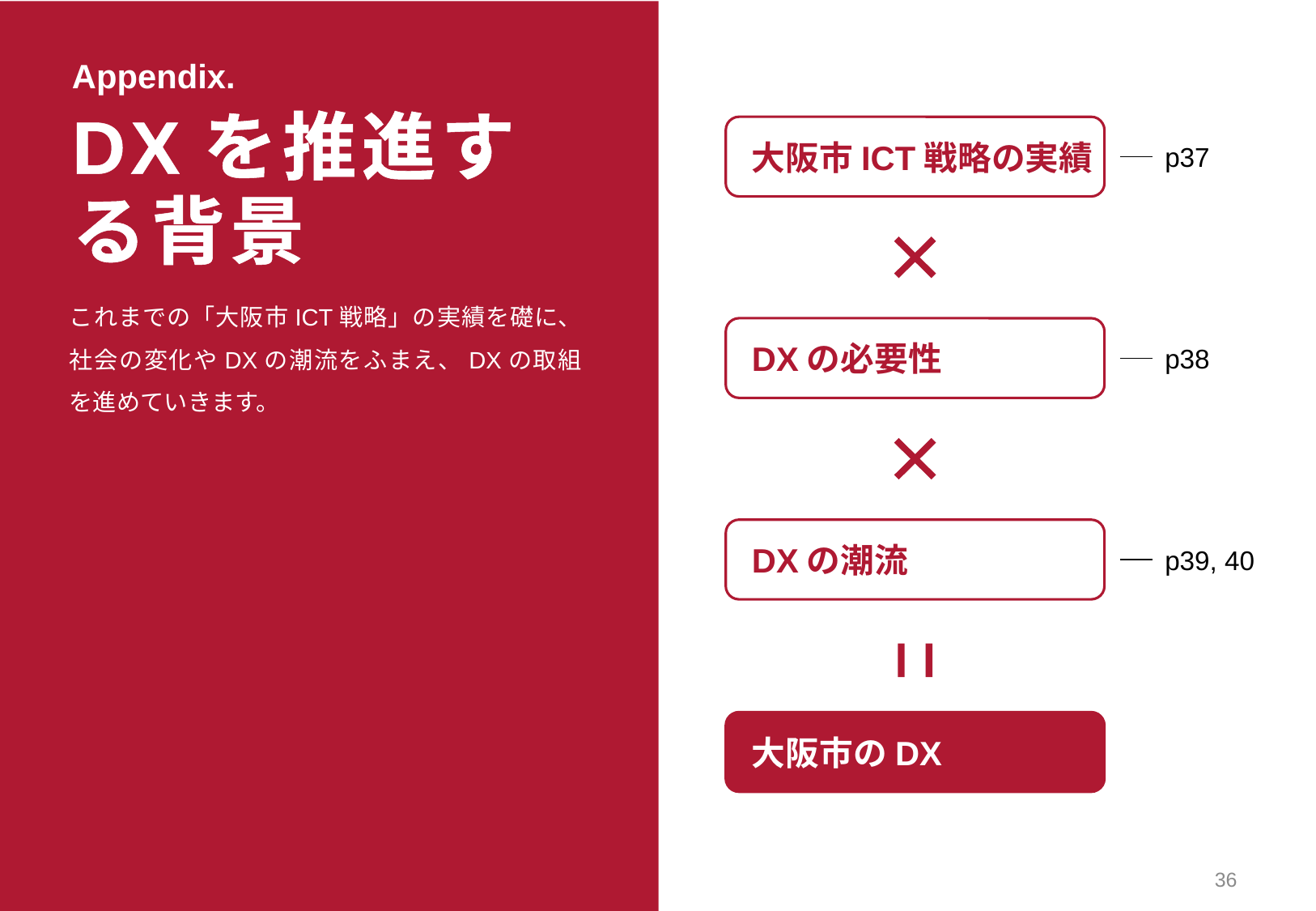

Appendix.
# DXを推進する背景
p37

大阪市ICT戦略の実績

DXの必要性

DXの潮流

大阪市のDX
これまでの「大阪市ICT戦略」の実績を礎に、社会の変化やDXの潮流をふまえ、DXの取組を進めていきます。
p38
p39, 40
36